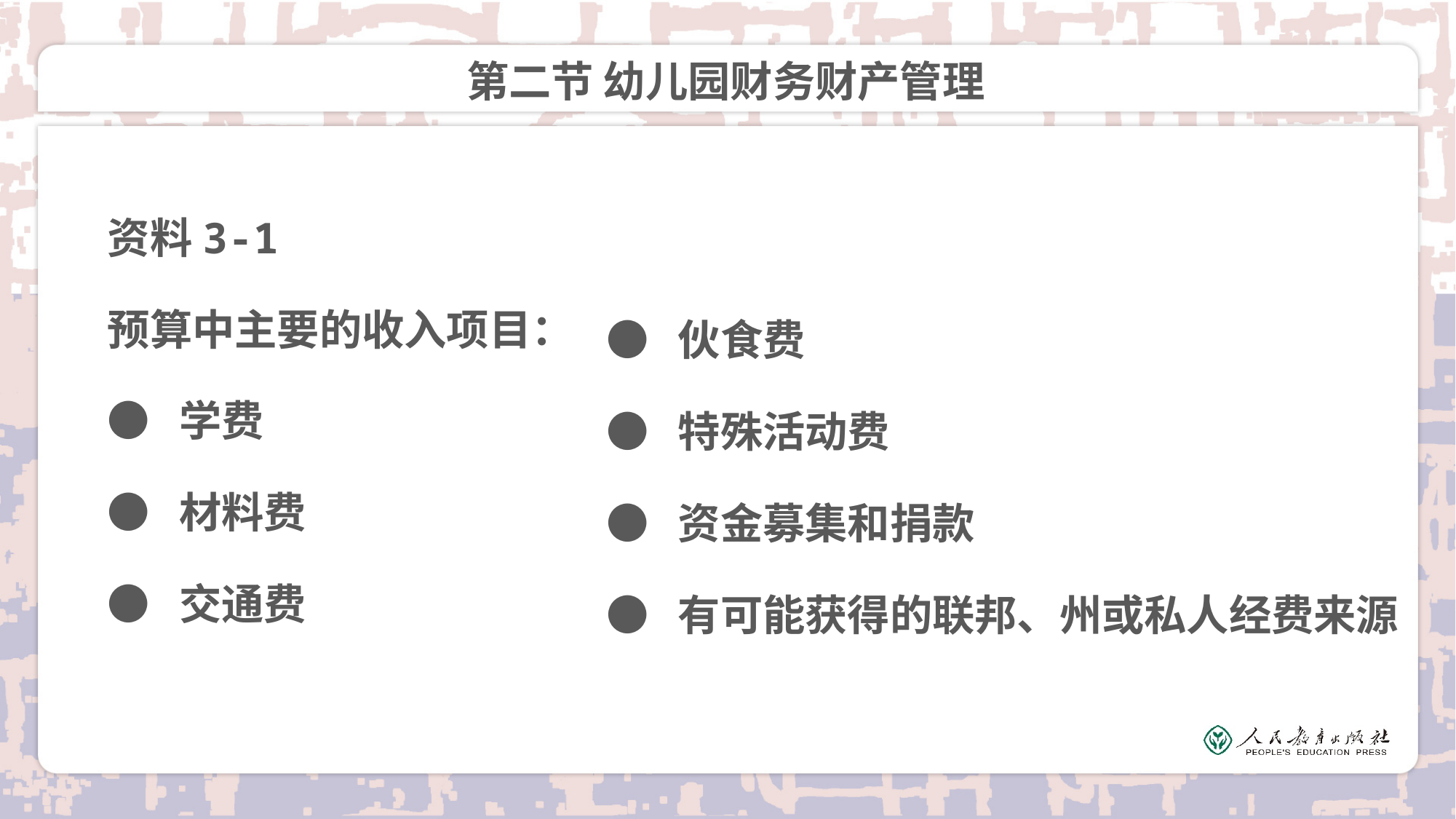

# 第二节 幼儿园财务财产管理
资料3-1
预算中主要的收入项目：
●  学费
●  材料费
●  交通费

●  伙食费
●  特殊活动费
●  资金募集和捐款
●  有可能获得的联邦、州或私人经费来源